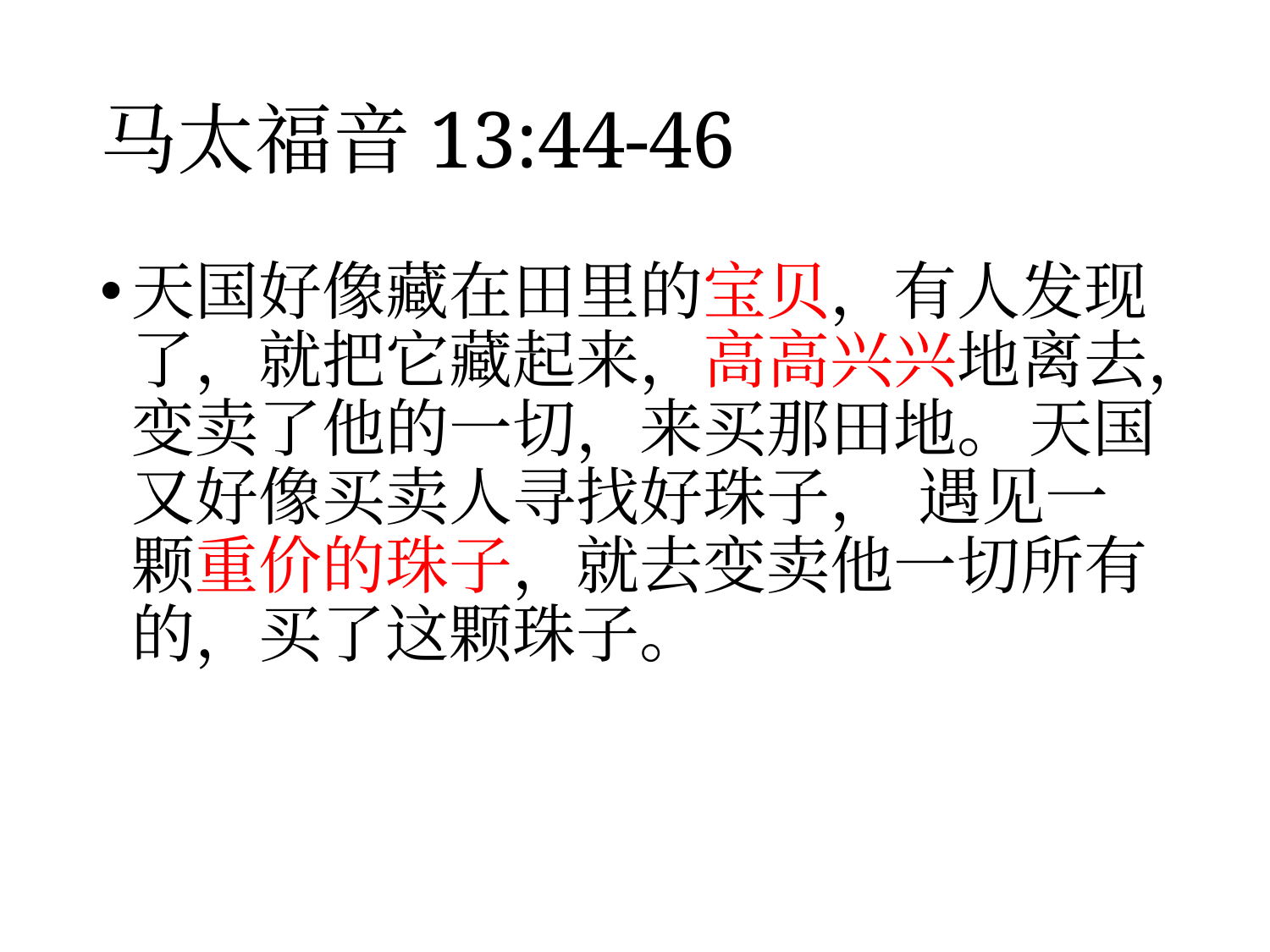

# 马太福音13:44-46
天国好像藏在田里的宝贝，有人发现了，就把它藏起来，高高兴兴地离去，变卖了他的一切，来买那田地。 天国又好像买卖人寻找好珠子，  遇见一颗重价的珠子，就去变卖他一切所有的，买了这颗珠子。